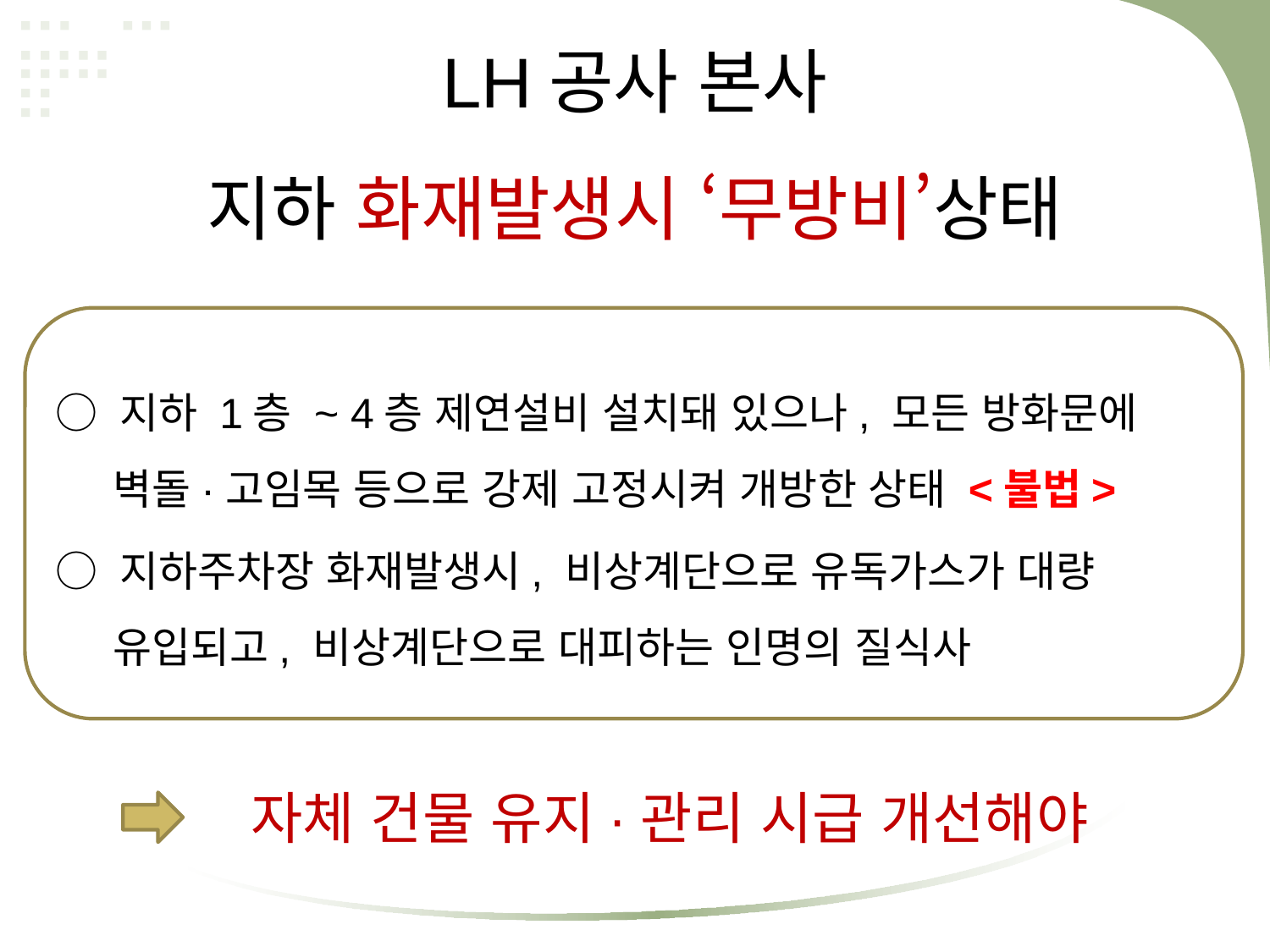

# LH공사 본사 지하 화재발생시 ‘무방비’상태

○ 지하 1층 ~ 4층 제연설비 설치돼 있으나, 모든 방화문에
    벽돌·고임목 등으로 강제 고정시켜 개방한 상태 <불법>
○ 지하주차장 화재발생시, 비상계단으로 유독가스가 대량
    유입되고, 비상계단으로 대피하는 인명의 질식사
자체 건물 유지·관리 시급 개선해야